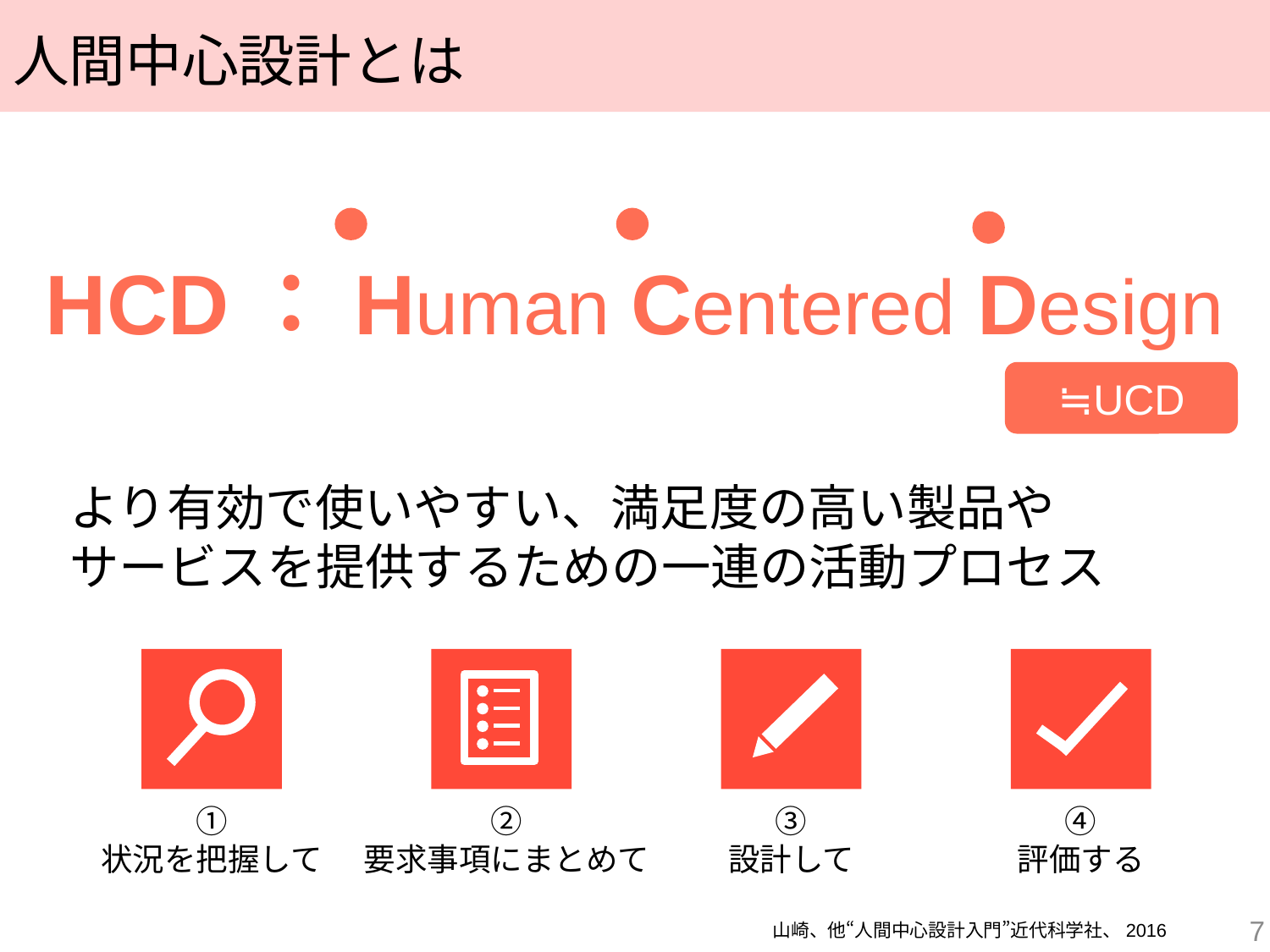

# 人間中心設計とは

HCD：Human Centered Design
≒UCD
より有効で使いやすい、満足度の高い製品や
サービスを提供するための一連の活動プロセス

①
状況を把握して
②
要求事項にまとめて
③
設計して
④
評価する
7
山崎、他“人間中心設計入門”近代科学社、2016